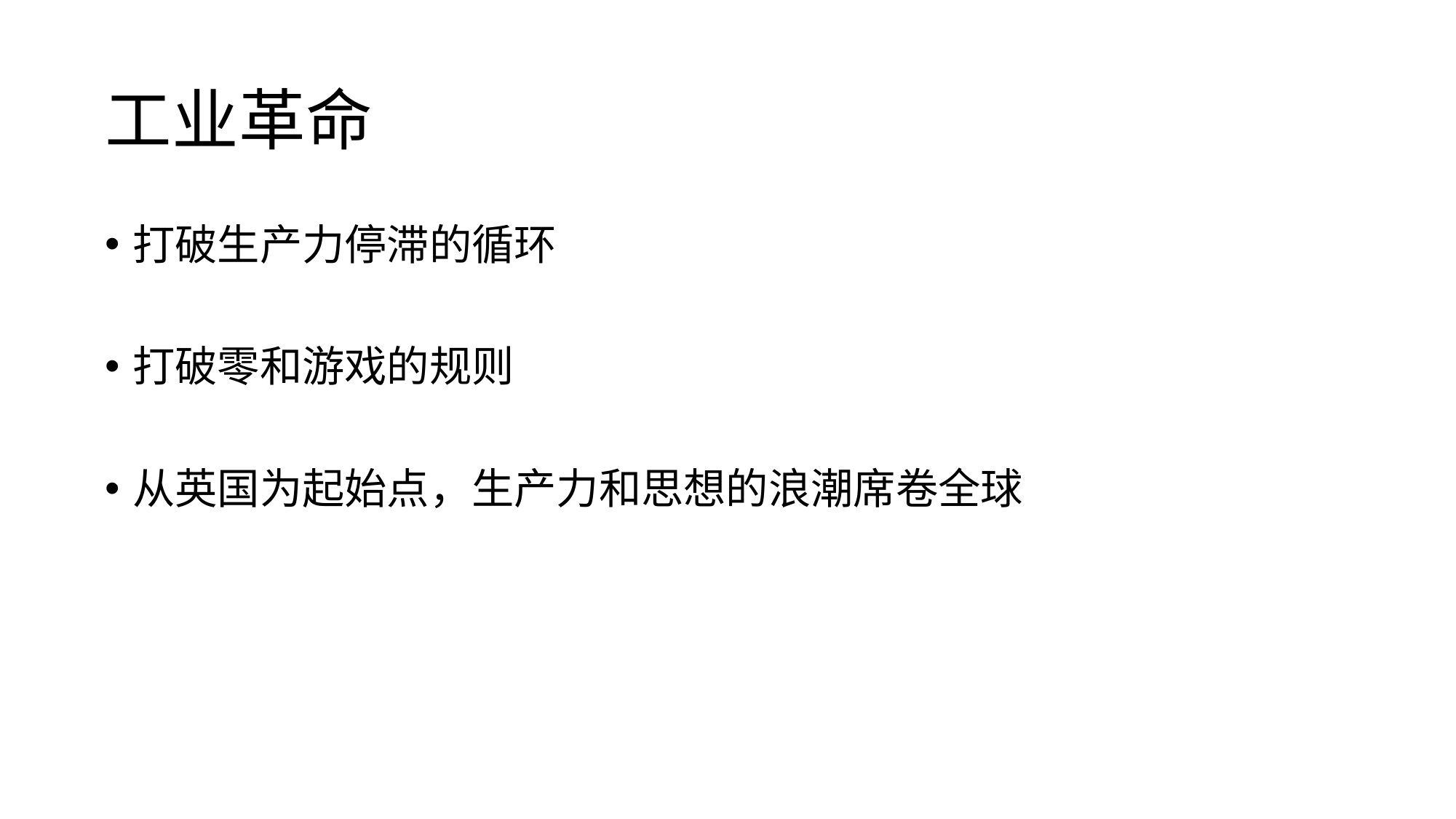

# 工业革命
打破生产力停滞的循环

打破零和游戏的规则

从英国为起始点，生产力和思想的浪潮席卷全球